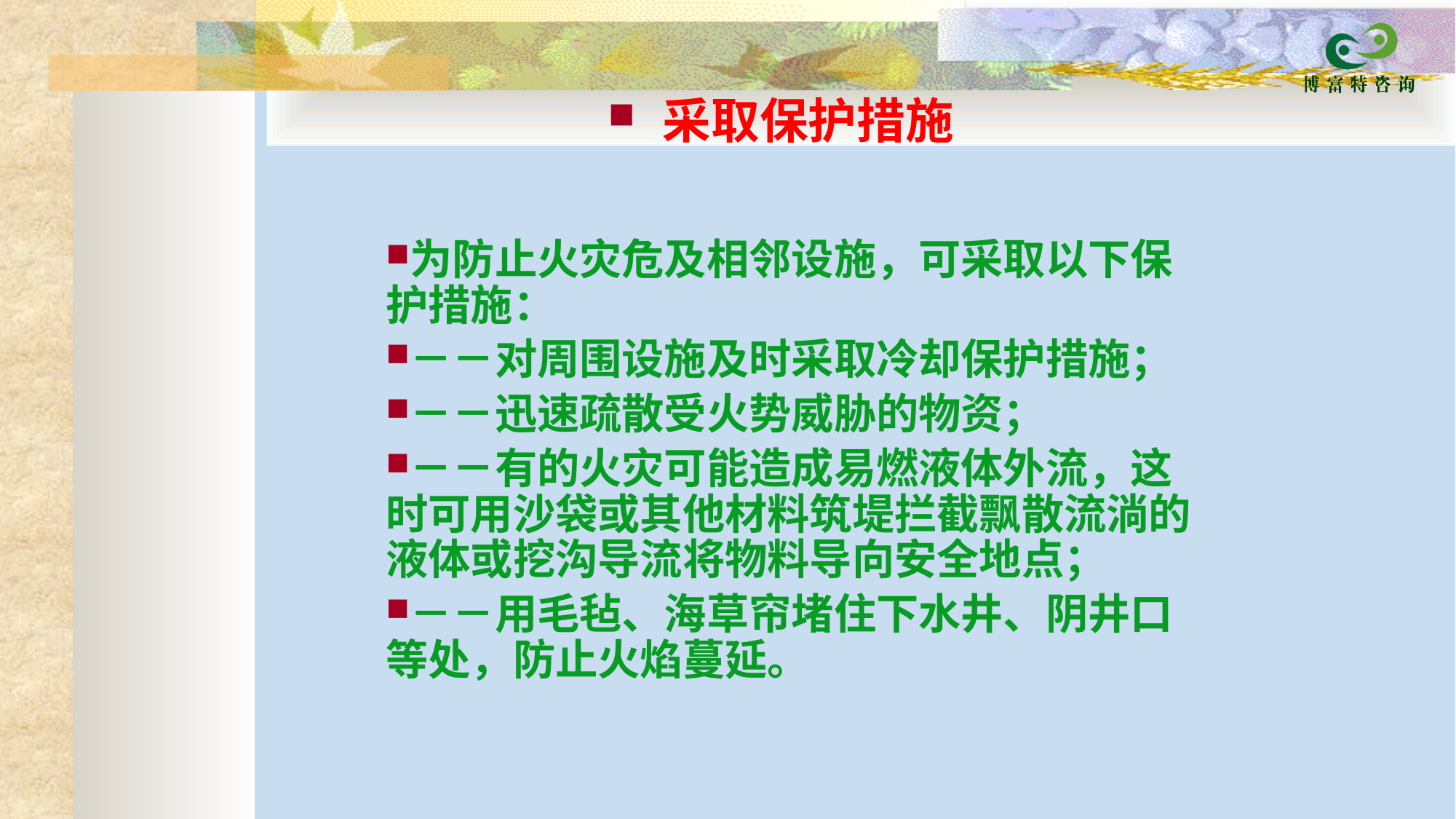

采取保护措施
为防止火灾危及相邻设施，可采取以下保护措施：
－－对周围设施及时采取冷却保护措施；
－－迅速疏散受火势威胁的物资；
－－有的火灾可能造成易燃液体外流，这时可用沙袋或其他材料筑堤拦截飘散流淌的液体或挖沟导流将物料导向安全地点；
－－用毛毡、海草帘堵住下水井、阴井口等处，防止火焰蔓延。